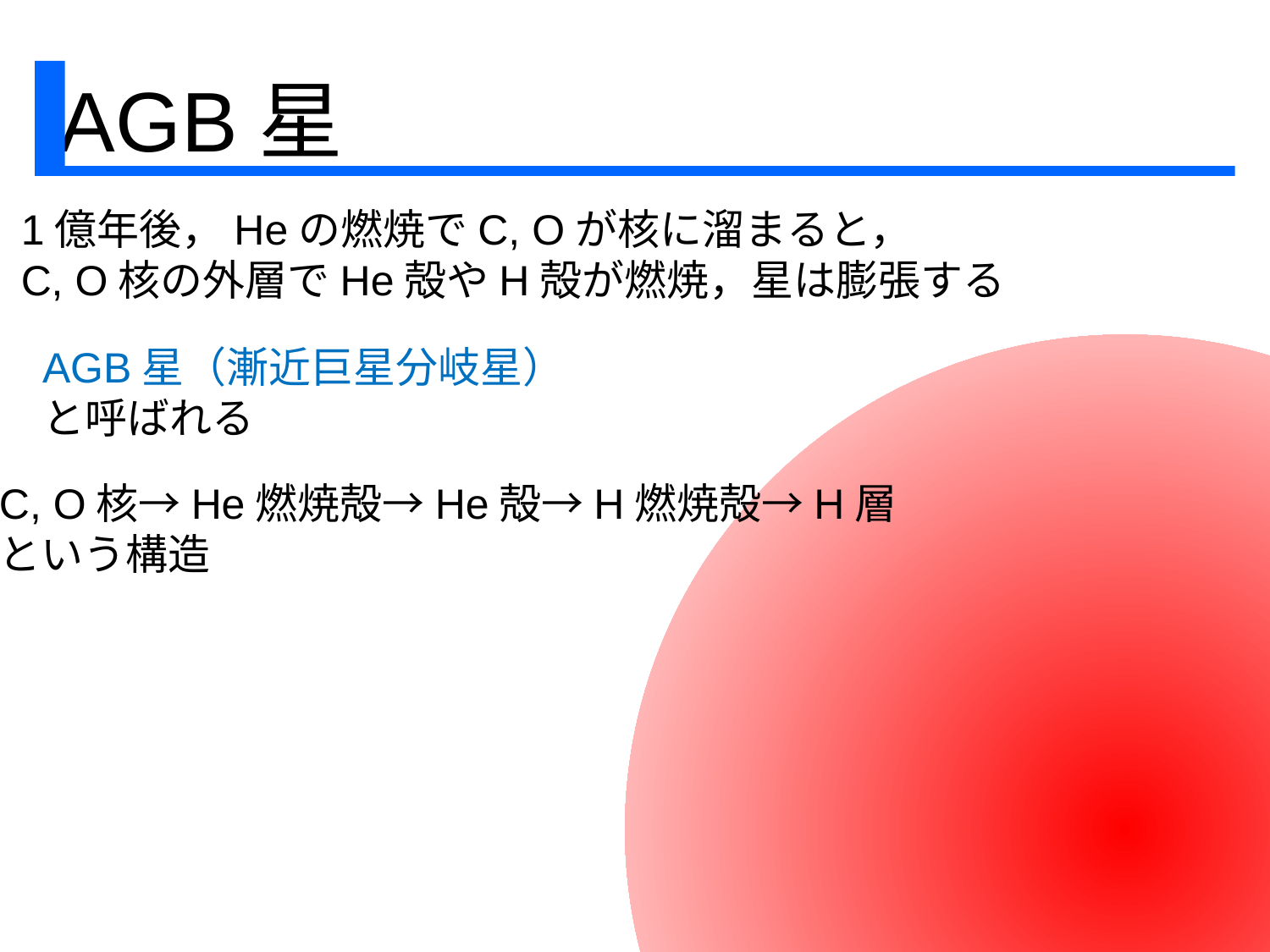

AGB星

1億年後，Heの燃焼でC, Oが核に溜まると，
C, O核の外層でHe殻やH殻が燃焼，星は膨張する
AGB星（漸近巨星分岐星）
と呼ばれる

C, O核→He燃焼殻→He殻→H燃焼殻→H層
という構造